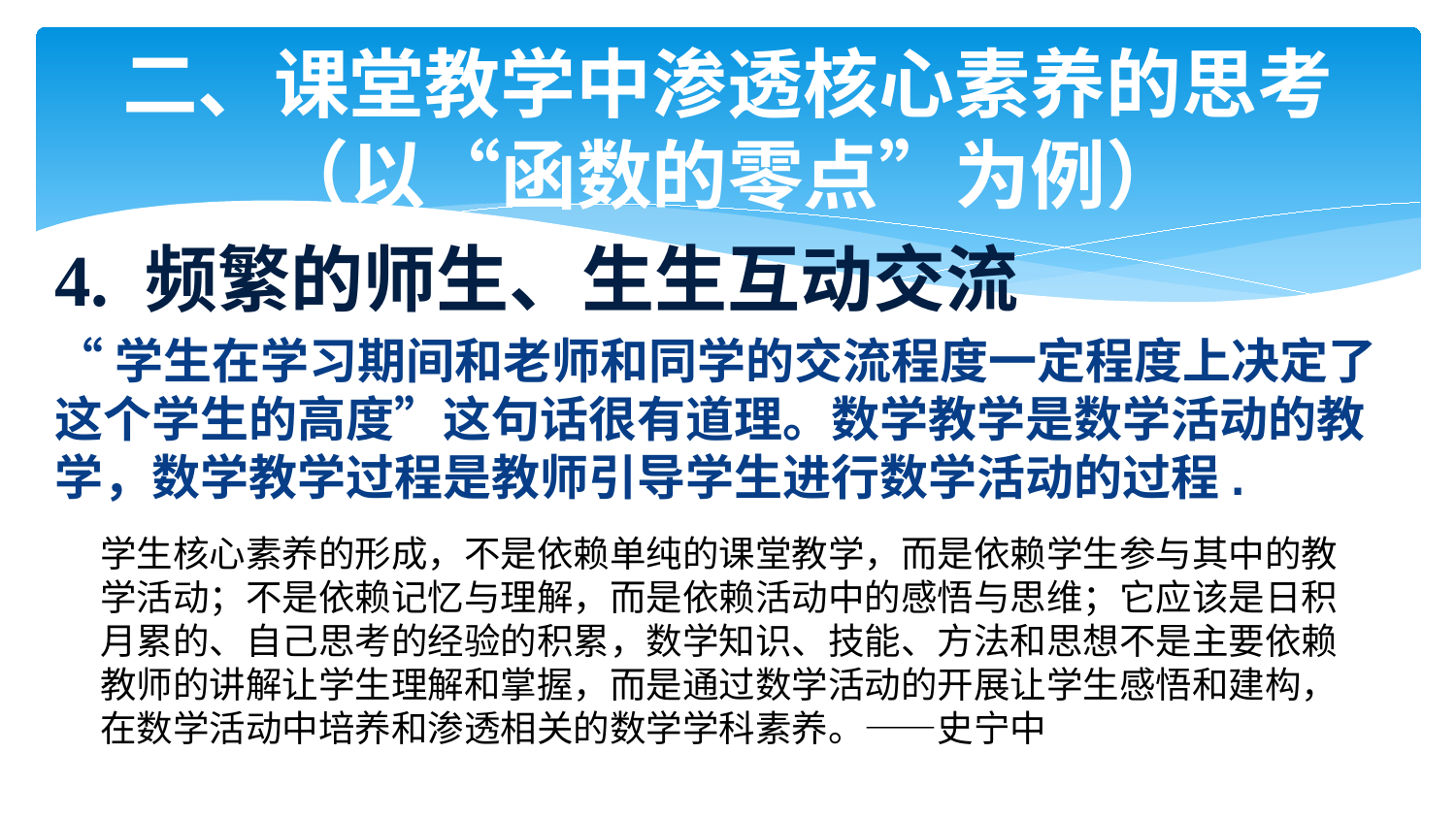

二、课堂教学中渗透核心素养的思考（以“函数的零点”为例）
4. 频繁的师生、生生互动交流
“学生在学习期间和老师和同学的交流程度一定程度上决定了这个学生的高度”这句话很有道理。数学教学是数学活动的教学，数学教学过程是教师引导学生进行数学活动的过程.
学生核心素养的形成，不是依赖单纯的课堂教学，而是依赖学生参与其中的教学活动；不是依赖记忆与理解，而是依赖活动中的感悟与思维；它应该是日积月累的、自己思考的经验的积累，数学知识、技能、方法和思想不是主要依赖教师的讲解让学生理解和掌握，而是通过数学活动的开展让学生感悟和建构，在数学活动中培养和渗透相关的数学学科素养。——史宁中